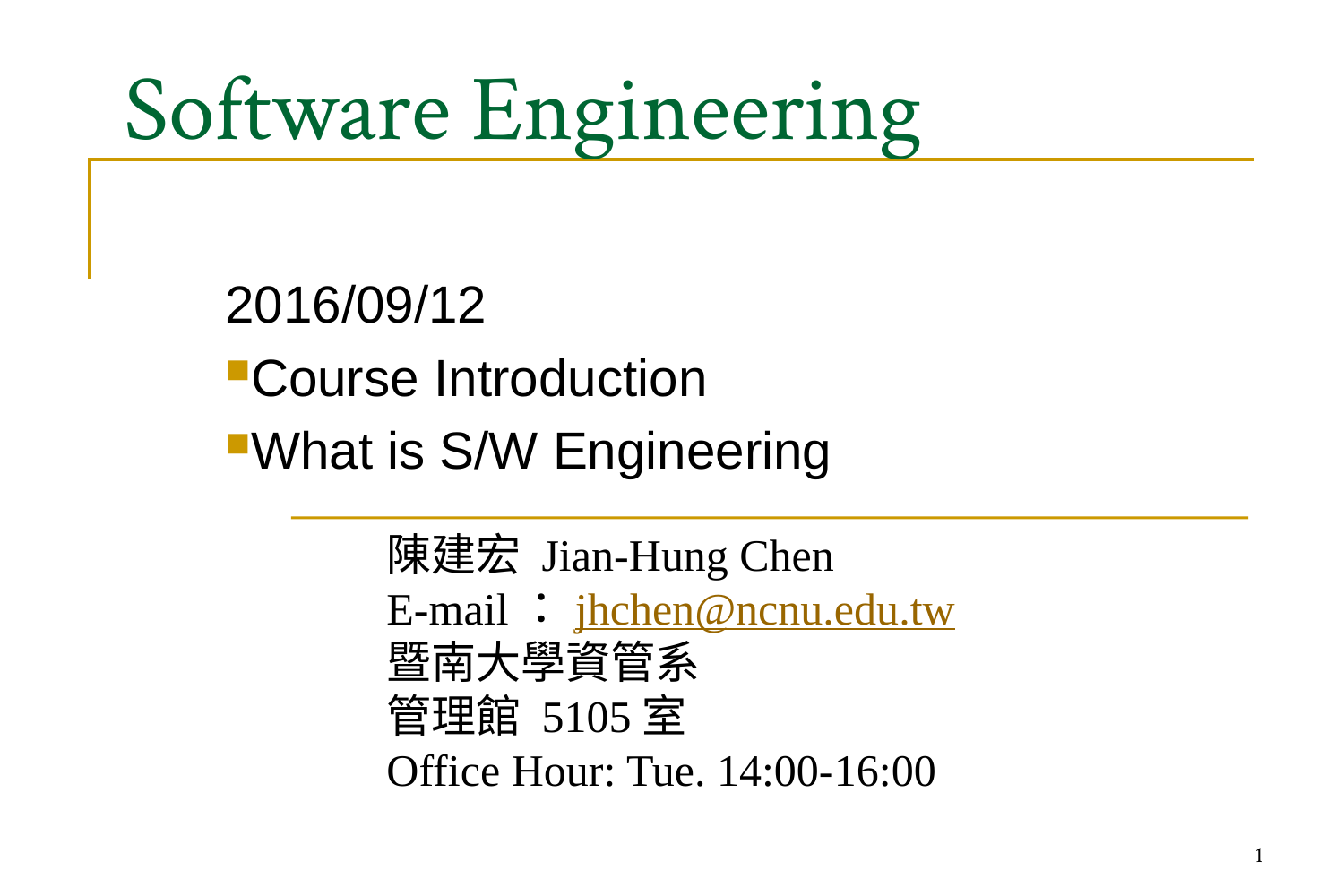

# Software Engineering
2016/09/12
Course Introduction
What is S/W Engineering

陳建宏 Jian-Hung Chen
E-mail：jhchen@ncnu.edu.tw
暨南大學資管系
管理館 5105室
Office Hour: Tue. 14:00-16:00
1